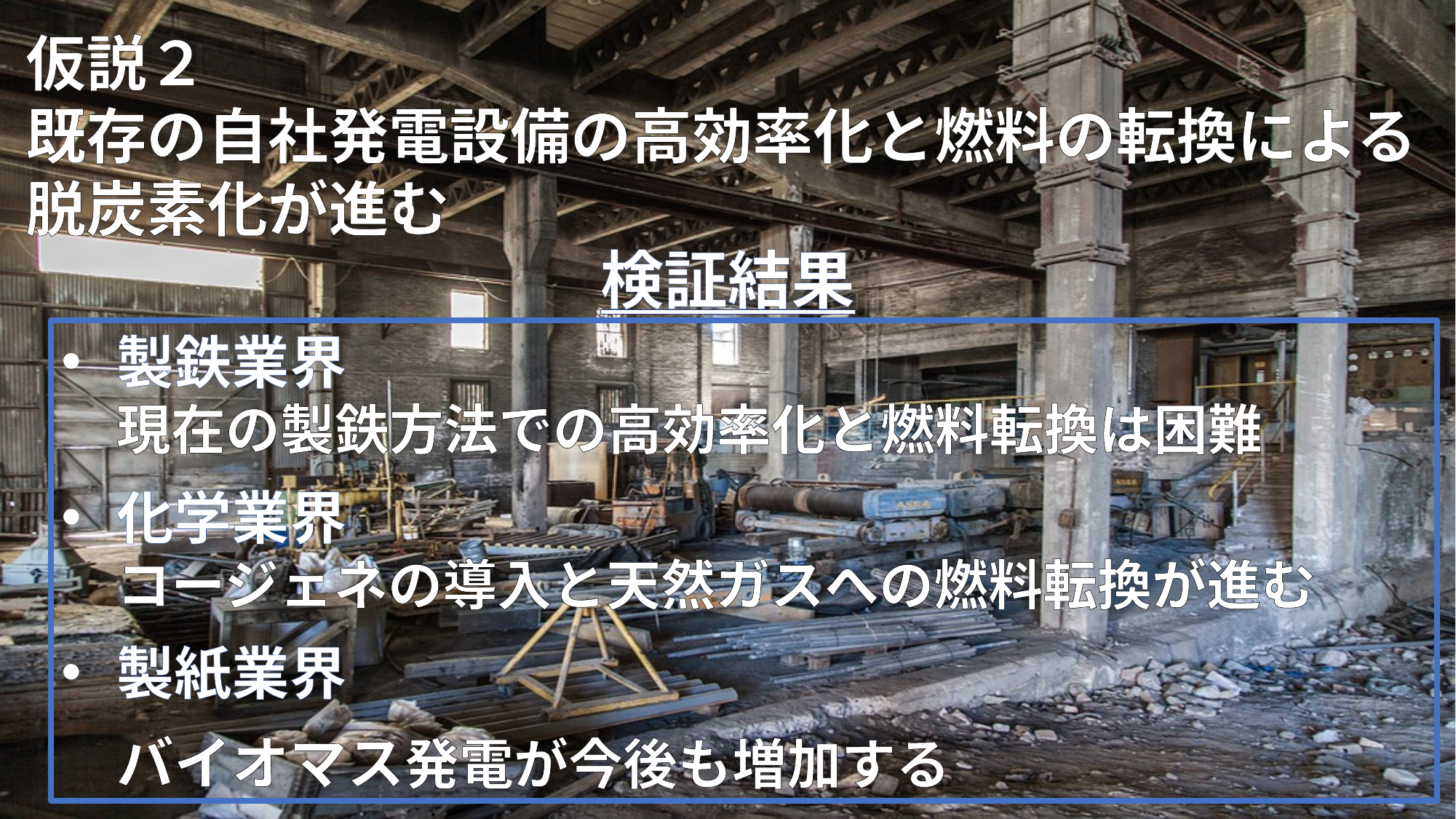

仮説２
既存の自社発電設備の高効率化と燃料の転換による脱炭素化が進む
検証結果
製鉄業界
現在の製鉄方法での高効率化と燃料転換は困難
化学業界
コージェネの導入と天然ガスへの燃料転換が進む
製紙業界
バイオマス発電が今後も増加する